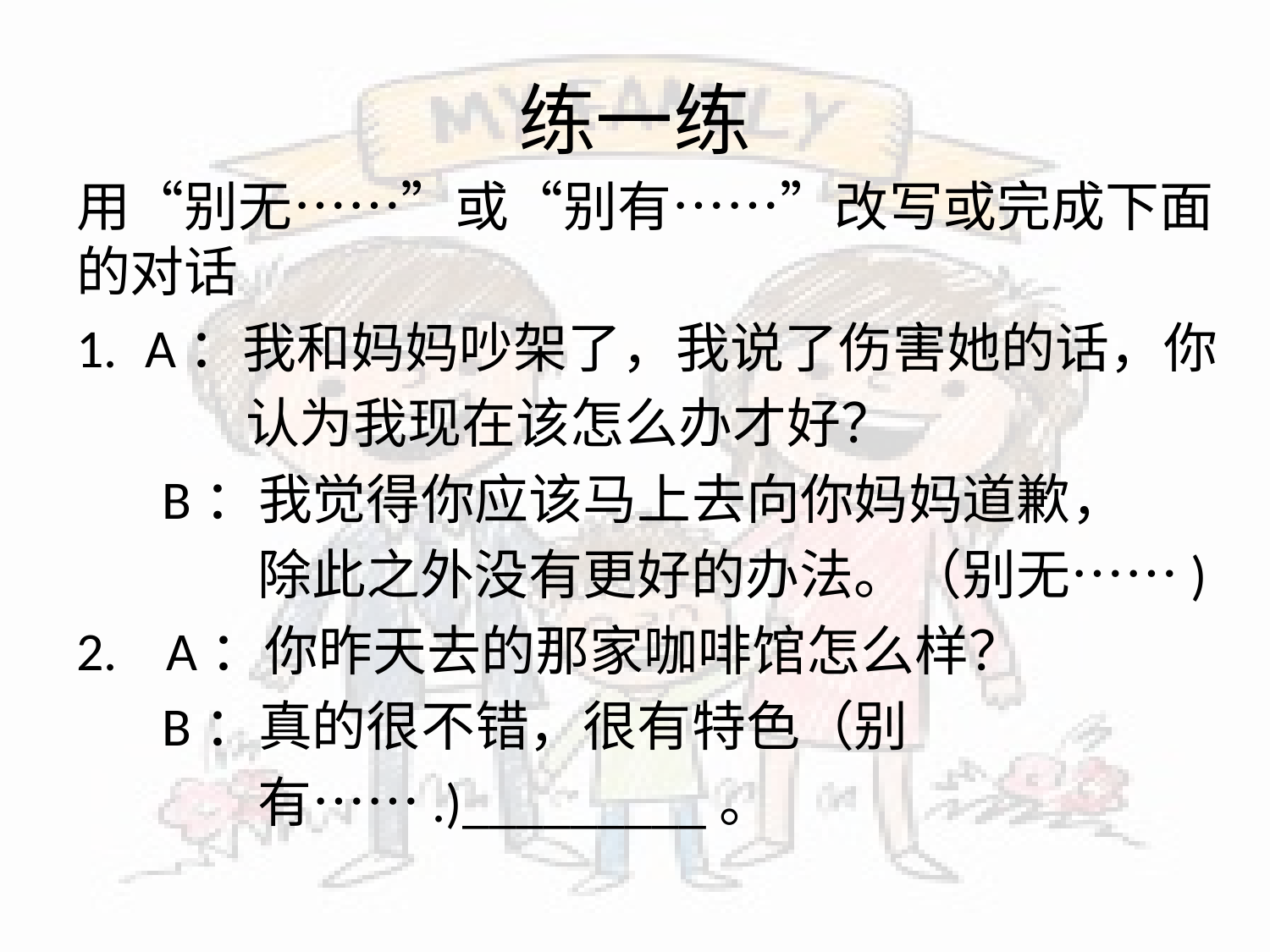

# 练一练
用“别无……”或“别有……”改写或完成下面的对话
A：我和妈妈吵架了，我说了伤害她的话，你
             认为我现在该怎么办才好？
       B：我觉得你应该马上去向你妈妈道歉，
              除此之外没有更好的办法。（别无……)
2.    A：你昨天去的那家咖啡馆怎么样？
       B：真的很不错，很有特色（别
              有…….)_________。